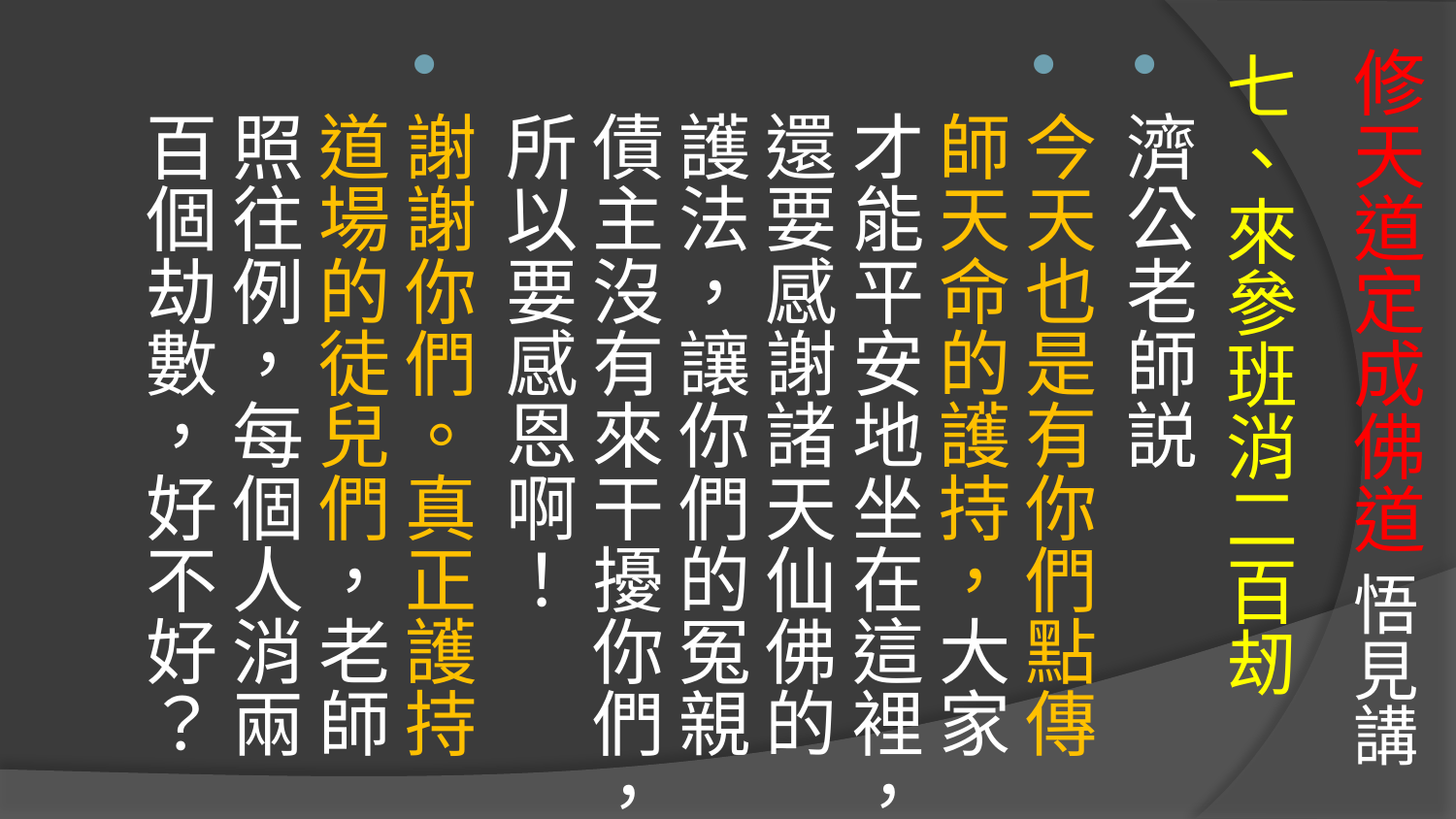

# 修天道定成佛道 悟見講
七、來參班消二百刼
濟公老師説
今天也是有你們點傳師天命的護持，大家才能平安地坐在這裡，還要感謝諸天仙佛的護法，讓你們的冤親債主沒有來干擾你們，所以要感恩啊！
謝謝你們。真正護持道場的徒兒們，老師照往例，每個人消兩百個劫數，好不好？